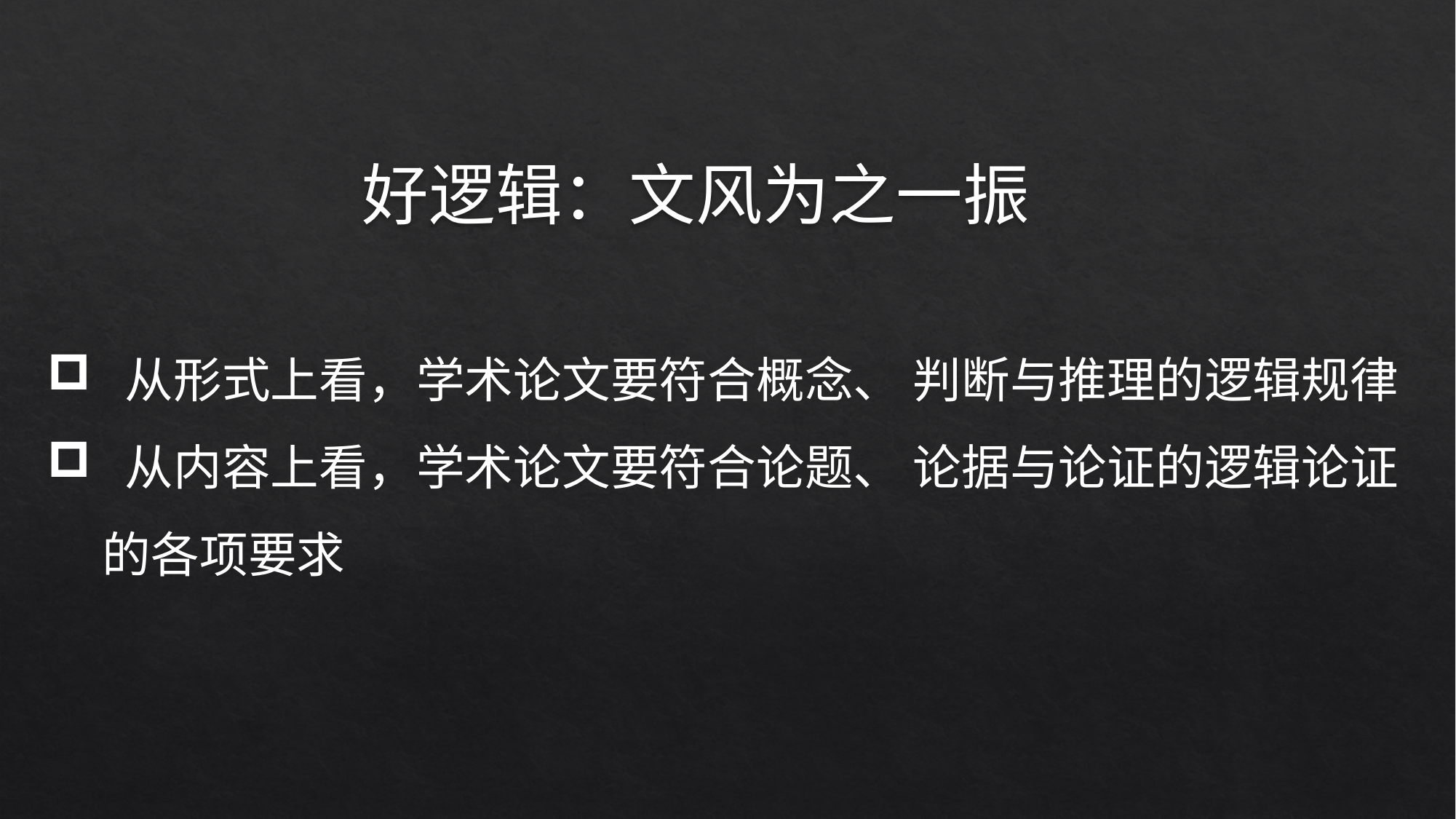

好逻辑：文风为之一振
 从形式上看，学术论文要符合概念、 判断与推理的逻辑规律
 从内容上看，学术论文要符合论题、 论据与论证的逻辑论证的各项要求